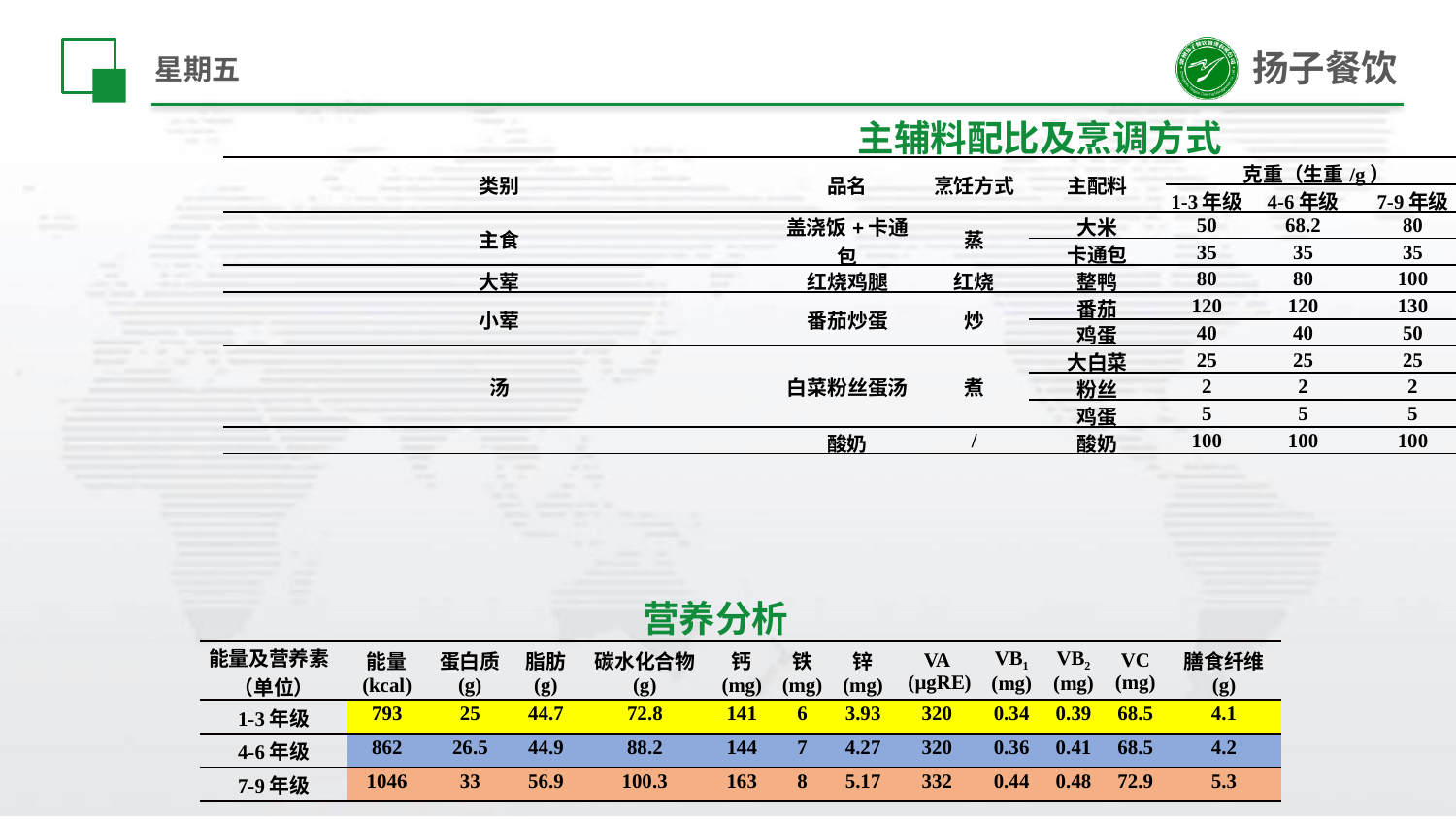

# 星期五
主辅料配比及烹调方式
| 类别 | 品名 | 烹饪方式 | 主配料 | 克重（生重/g） |  |  |
| --- | --- | --- | --- | --- | --- | --- |
|  |  |  |  | 1-3年级 | 4-6年级 | 7-9年级 |
| 主食 | 盖浇饭+卡通包 | 蒸 | 大米 | 50 | 68.2 | 80 |
|  |  |  | 卡通包 | 35 | 35 | 35 |
| 大荤 | 红烧鸡腿 | 红烧 | 整鸭 | 80 | 80 | 100 |
| 小荤 | 番茄炒蛋 | 炒 | 番茄 | 120 | 120 | 130 |
|  |  |  | 鸡蛋 | 40 | 40 | 50 |
| 汤 | 白菜粉丝蛋汤 | 煮 | 大白菜 | 25 | 25 | 25 |
|  |  |  | 粉丝 | 2 | 2 | 2 |
|  |  |  | 鸡蛋 | 5 | 5 | 5 |
|  | 酸奶 | / | 酸奶 | 100 | 100 | 100 |
营养分析
| 能量及营养素 （单位） | 能量 (kcal) | 蛋白质 (g) | 脂肪 (g) | 碳水化合物 (g) | 钙 (mg) | 铁 (mg) | 锌 (mg) | VA (µgRE) | VB1 (mg) | VB2 (mg) | VC (mg) | 膳食纤维 (g) |
| --- | --- | --- | --- | --- | --- | --- | --- | --- | --- | --- | --- | --- |
| 1-3年级 | 793 | 25 | 44.7 | 72.8 | 141 | 6 | 3.93 | 320 | 0.34 | 0.39 | 68.5 | 4.1 |
| 4-6年级 | 862 | 26.5 | 44.9 | 88.2 | 144 | 7 | 4.27 | 320 | 0.36 | 0.41 | 68.5 | 4.2 |
| 7-9年级 | 1046 | 33 | 56.9 | 100.3 | 163 | 8 | 5.17 | 332 | 0.44 | 0.48 | 72.9 | 5.3 |